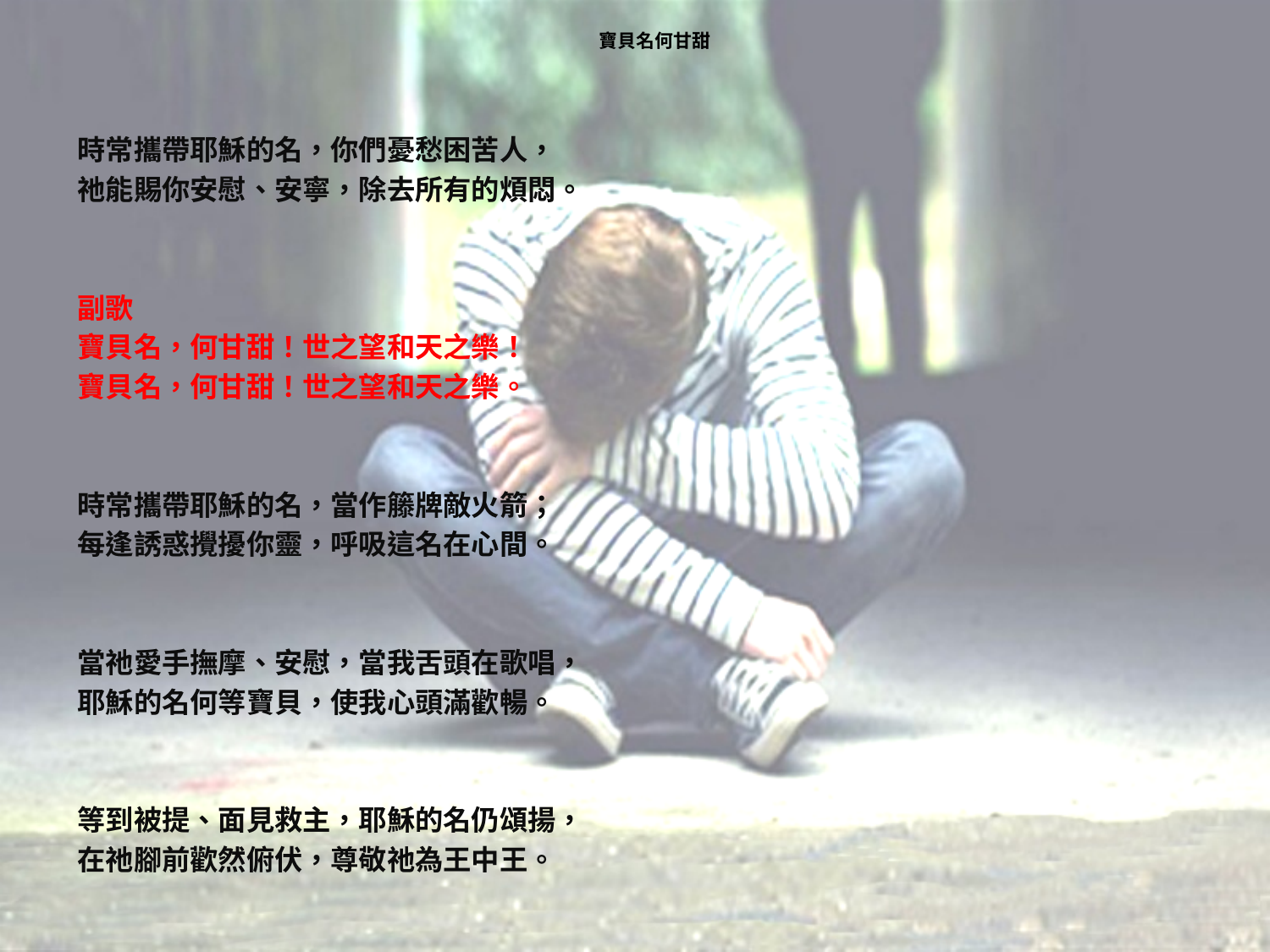

# 寶貝名何甘甜
時常攜帶耶穌的名，你們憂愁困苦人，
祂能賜你安慰、安寧，除去所有的煩悶。

副歌
寶貝名，何甘甜！世之望和天之樂！
寶貝名，何甘甜！世之望和天之樂。

時常攜帶耶穌的名，當作籐牌敵火箭；
每逢誘惑攪擾你靈，呼吸這名在心間。

當祂愛手撫摩、安慰，當我舌頭在歌唱，
耶穌的名何等寶貝，使我心頭滿歡暢。

等到被提、面見救主，耶穌的名仍頌揚，
在祂腳前歡然俯伏，尊敬祂為王中王。